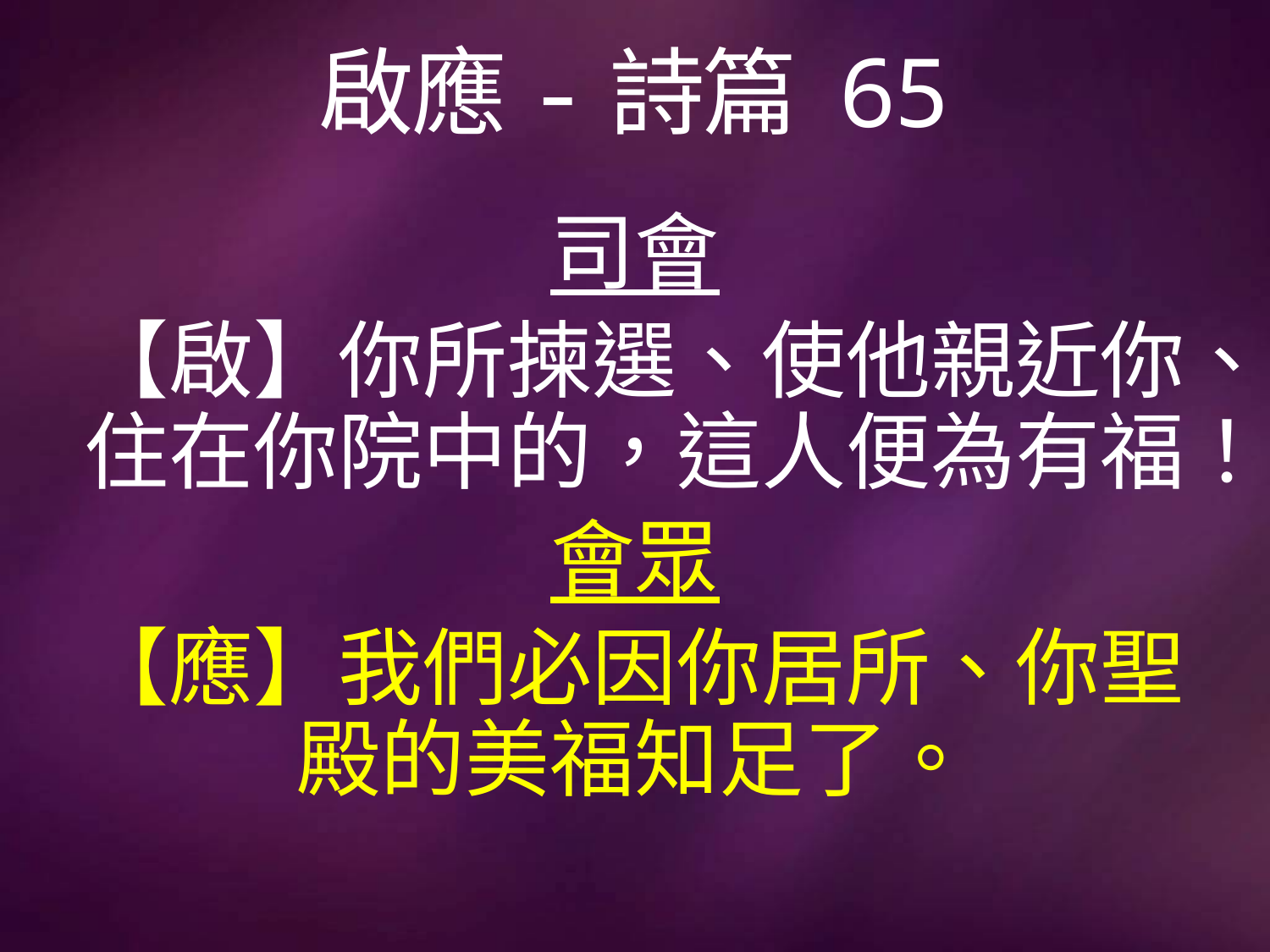

# 啟應-詩篇 65
司會
【啟】你所揀選、使他親近你、住在你院中的，這人便為有福！
會眾
【應】我們必因你居所、你聖殿的美福知足了。